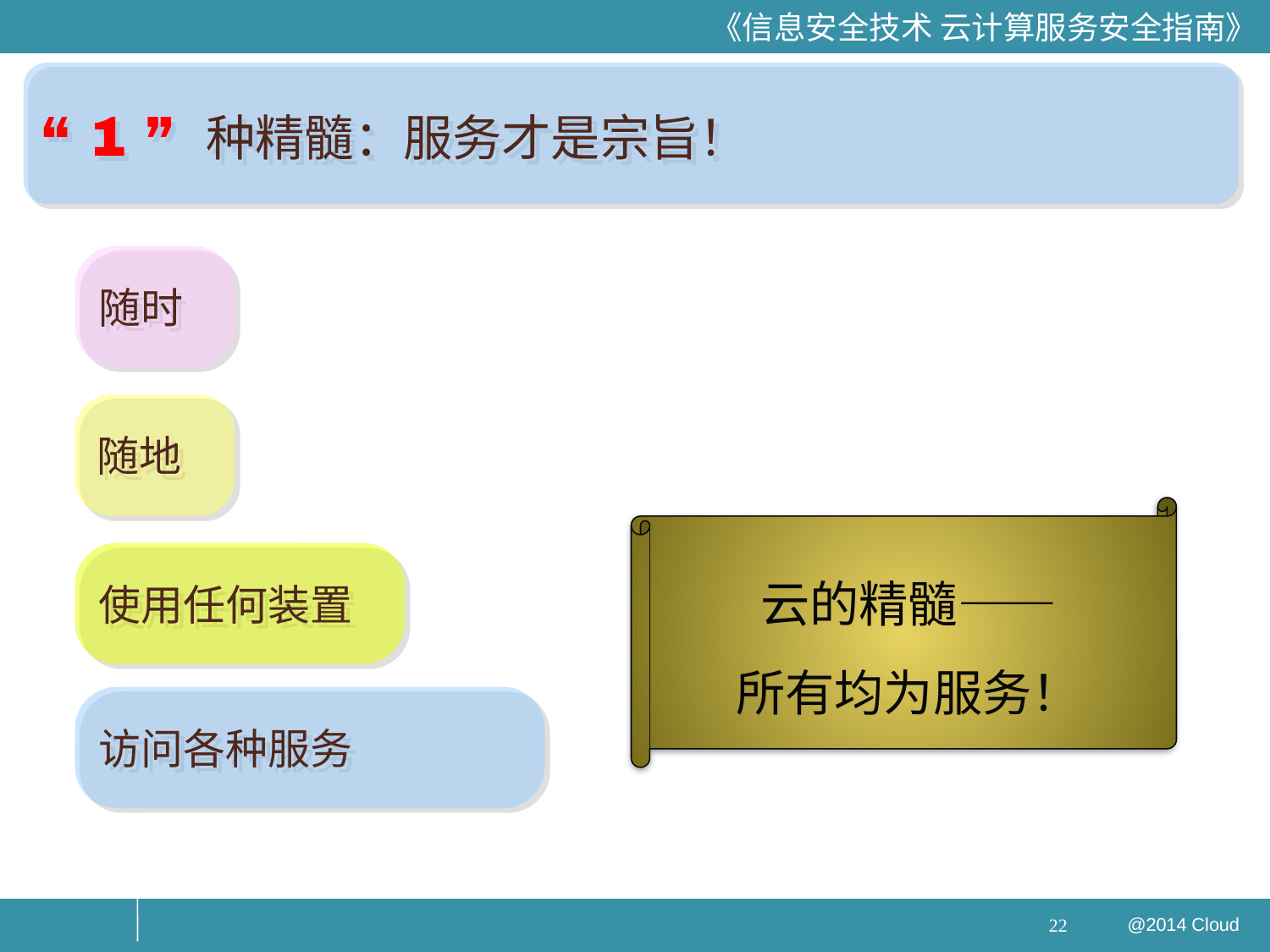

“ 1 ” 种精髓：服务才是宗旨！
随时
随地
云的精髓——
所有均为服务！
使用任何装置
访问各种服务
22